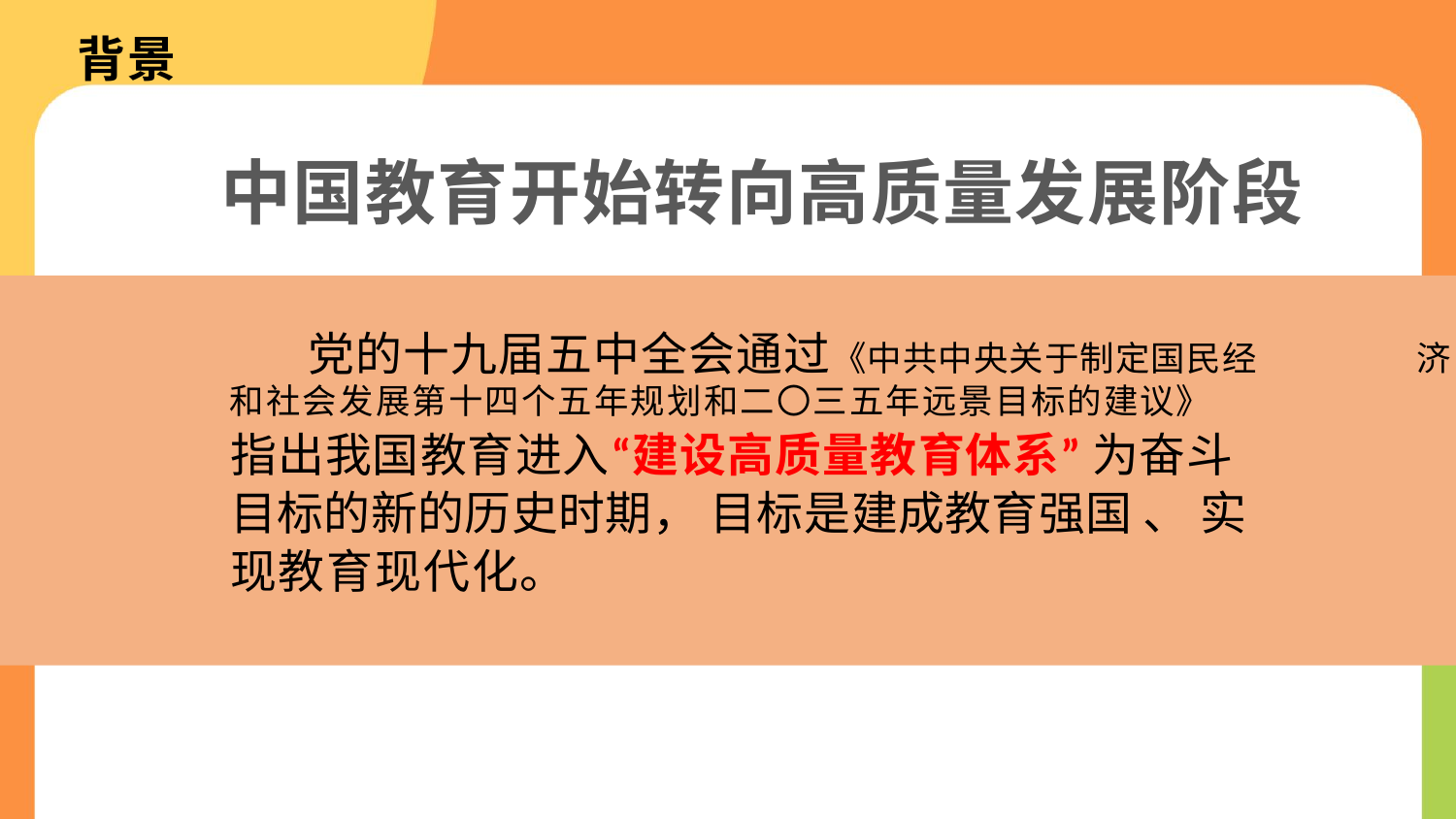

背景

中国教育开始转向高质量发展阶段

党的十九届五中全会通过《中共中央关于制定国民经                  济和社会发展第十四个五年规划和二〇三五年远景目标的建议》
指出我国教育进入“建设高质量教育体系” 为奋斗                目标的新的历史时期， 目标是建成教育强国 、 实                现教育现代化。